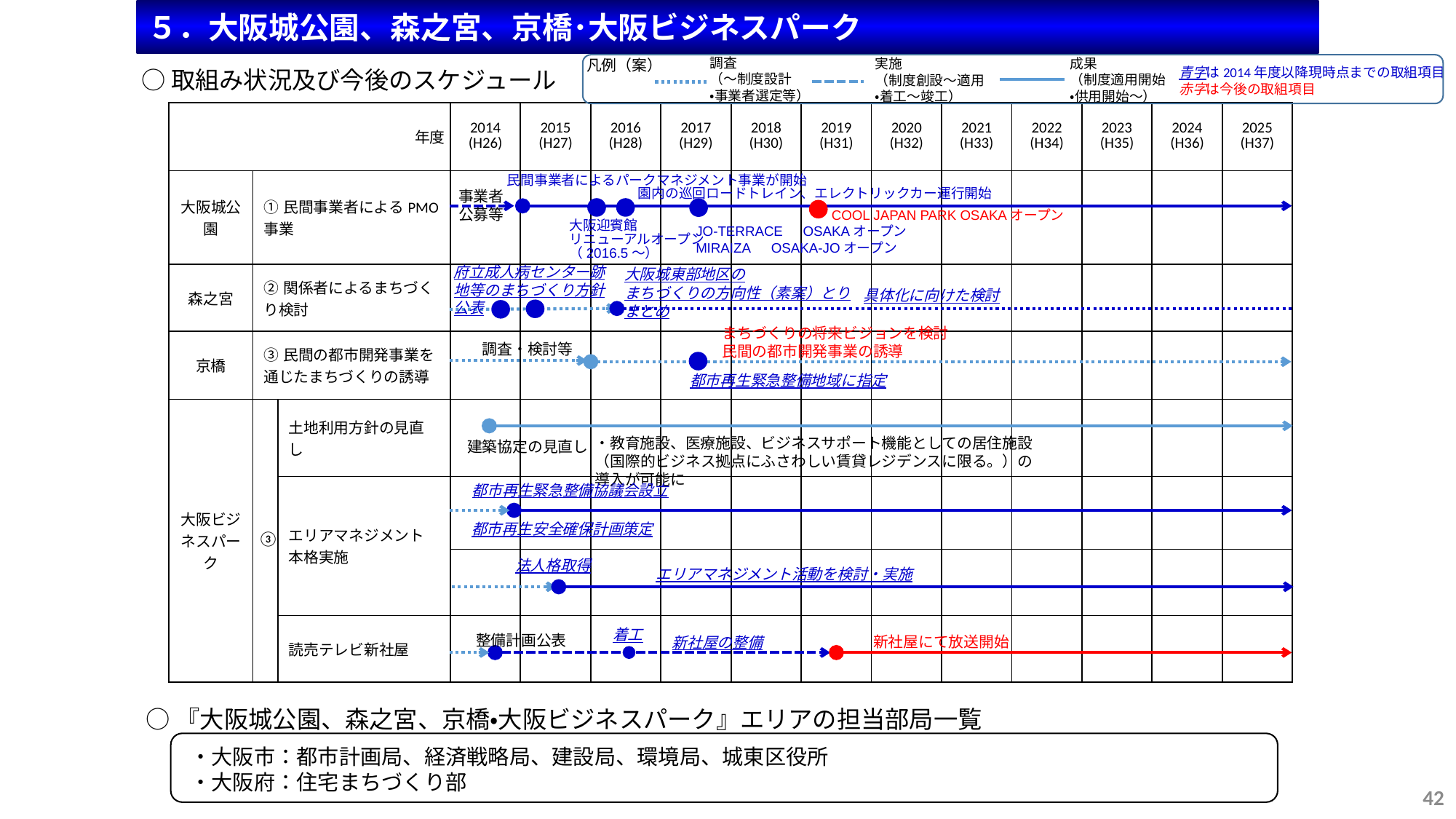

５．大阪城公園、森之宮、京橋･大阪ビジネスパーク
調査
（～制度設計
・事業者選定等）
成果
（制度適用開始
・供用開始～）
実施
（制度創設～適用
・着工～竣工）
凡例（案）

青字は2014年度以降現時点までの取組項目
赤字は今後の取組項目
○取組み状況及び今後のスケジュール
| 年度 |  |  | 2014 (H26) | 2015 (H27) | 2016 (H28) | 2017 (H29) | 2018 (H30) | 2019 (H31) | 2020 (H32) | 2021 (H33) | 2022 (H34) | 2023 (H35) | 2024 (H36) | 2025 (H37) |
| --- | --- | --- | --- | --- | --- | --- | --- | --- | --- | --- | --- | --- | --- | --- |
| 大阪城公園 | ①民間事業者によるPMO事業 |  |  |  |  |  |  |  |  |  |  |  |  |  |
| 森之宮 | ②関係者によるまちづくり検討 |  |  |  |  |  |  |  |  |  |  |  |  |  |
| 京橋 | ③民間の都市開発事業を通じたまちづくりの誘導 |  |  |  |  |  |  |  |  |  |  |  |  |  |
| 大阪ビジネスパーク | ③ | 土地利用方針の見直し |  |  |  |  |  |  |  |  |  |  |  |  |
|  |  | エリアマネジメント本格実施 |  |  |  |  |  |  |  |  |  |  |  |  |
|  |  |  |  |  |  |  |  |  |  |  |  |  |  |  |
|  |  | 読売テレビ新社屋 |  |  |  |  |  |  |  |  |  |  |  |  |
民間事業者によるパークマネジメント事業が開始
園内の巡回ロードトレイン、エレクトリックカー運行開始
事業者
公募等

COOL JAPAN PARK OSAKAオープン
大阪迎賓館
リニューアルオープン
（2016.5～）
JO-TERRACE　OSAKAオープン
MIRAIZA　OSAKA-JOオープン
府立成人病センター跡地等のまちづくり方針公表
大阪城東部地区の
まちづくりの方向性（素案）とりまとめ
具体化に向けた検討

まちづくりの将来ビジョンを検討
民間の都市開発事業の誘導
調査・検討等

都市再生緊急整備地域に指定
・教育施設、医療施設、ビジネスサポート機能としての居住施設（国際的ビジネス拠点にふさわしい賃貸レジデンスに限る。）の導入が可能に
建築協定の見直し
都市再生緊急整備協議会設立
都市再生安全確保計画策定
法人格取得
エリアマネジメント活動を検討・実施
着工
整備計画公表
新社屋にて放送開始
新社屋の整備

○『大阪城公園、森之宮、京橋・大阪ビジネスパーク』エリアの担当部局一覧

・大阪市：都市計画局、経済戦略局、建設局、環境局、城東区役所
・大阪府：住宅まちづくり部
42